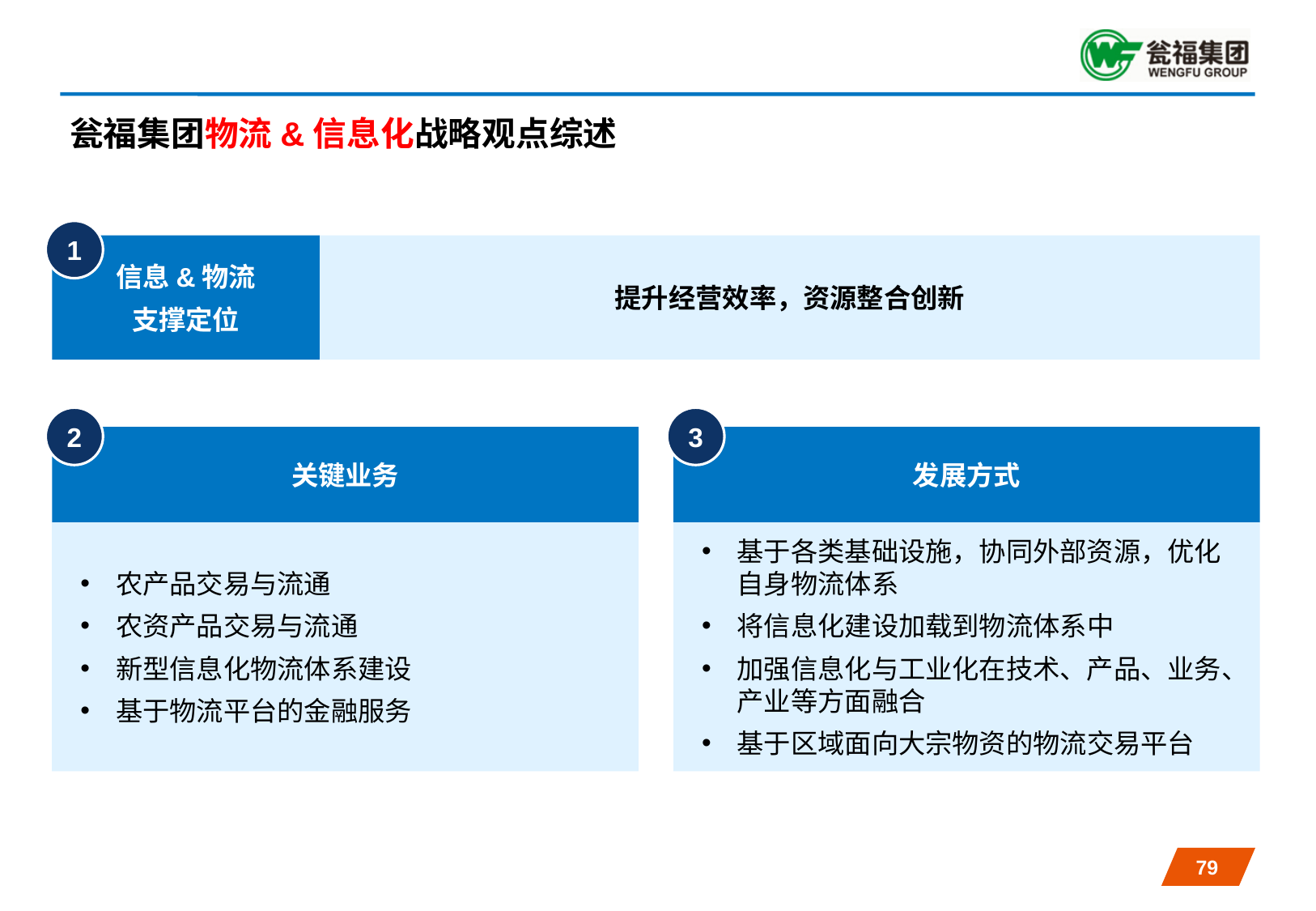

# 瓮福集团物流&信息化战略观点综述
1
信息&物流
支撑定位
提升经营效率，资源整合创新
3
2
关键业务
发展方式
农产品交易与流通
农资产品交易与流通
新型信息化物流体系建设
基于物流平台的金融服务
基于各类基础设施，协同外部资源，优化自身物流体系
将信息化建设加载到物流体系中
加强信息化与工业化在技术、产品、业务、产业等方面融合
基于区域面向大宗物资的物流交易平台